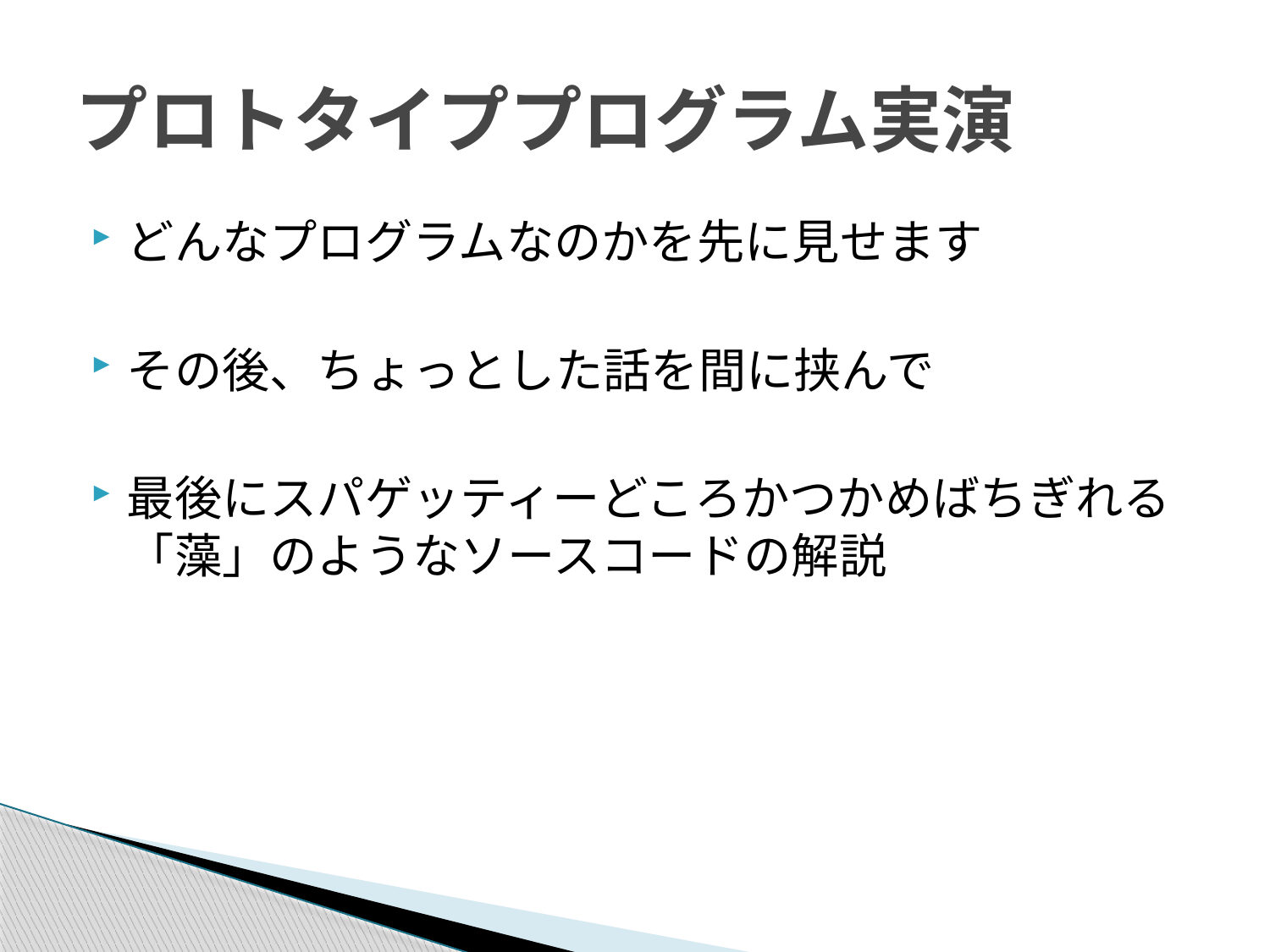

# プロトタイププログラム実演
どんなプログラムなのかを先に見せます

その後、ちょっとした話を間に挟んで

最後にスパゲッティーどころかつかめばちぎれる
「藻」のようなソースコードの解説